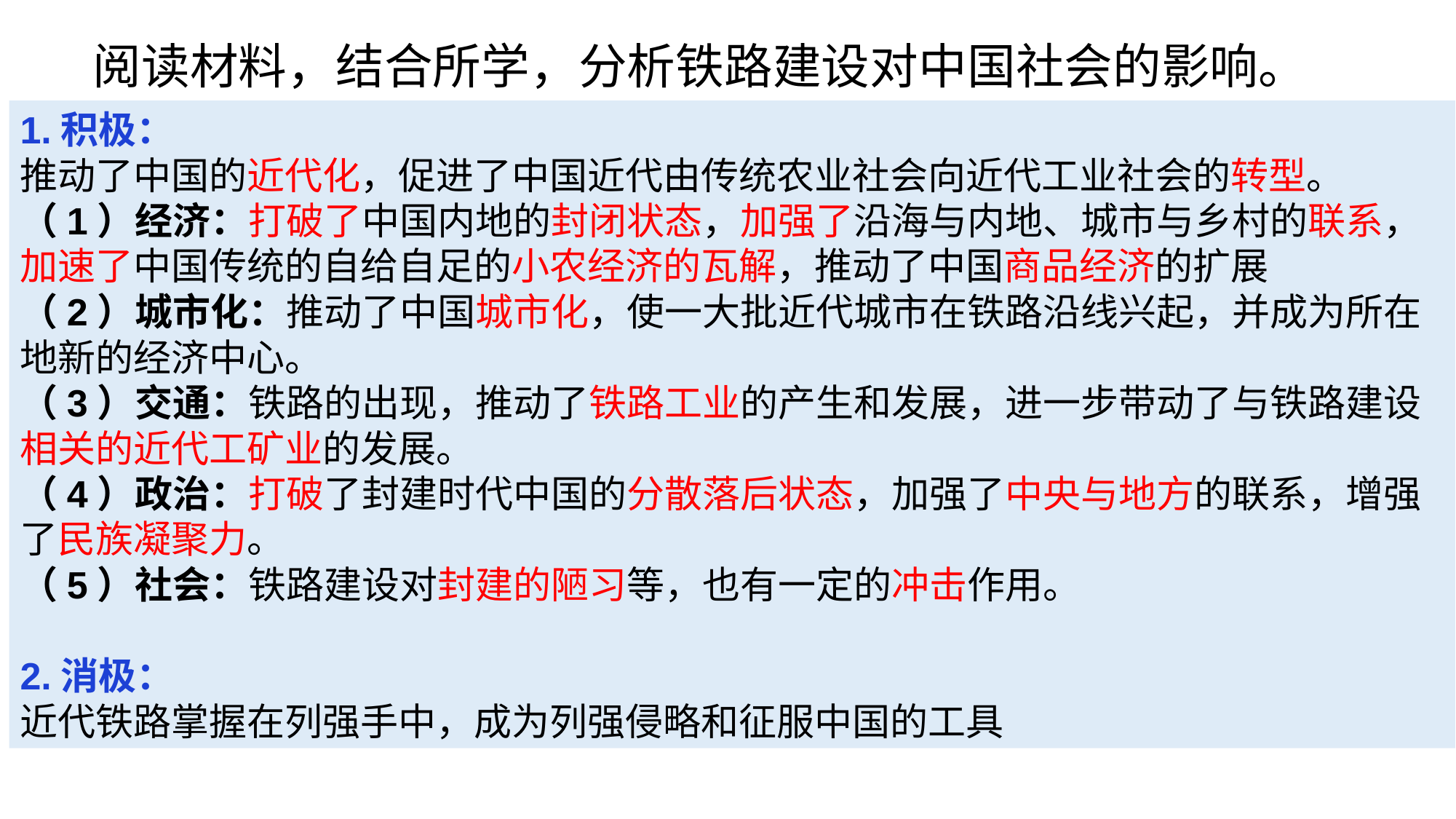

阅读材料，结合所学，分析铁路建设对中国社会的影响。
    材料：若地势阻隔，不能相通，故必铁路成，则万里之外，旦夕可至;小民生业，靡不流通;朝廷法旨，靡不洞达;山川之产，靡不尽出;风俗之陋，靡不尽除。使中国各省铁路全通，则国家气象大变:商民货物之蕃息，当增十倍;国家岁入之数，亦增十倍。至于调兵之捷速，可省多营;转漕无阻，可备海梗;民间无差徭科派之困，官吏无驿站办差之累。
           ——张謇《代鄂督条陈立国自强疏》，《张謇全集》第1册
1.积极：
推动了中国的近代化，促进了中国近代由传统农业社会向近代工业社会的转型。
（1）经济：打破了中国内地的封闭状态，加强了沿海与内地、城市与乡村的联系，加速了中国传统的自给自足的小农经济的瓦解，推动了中国商品经济的扩展
（2）城市化：推动了中国城市化，使一大批近代城市在铁路沿线兴起，并成为所在地新的经济中心。
（3）交通：铁路的出现，推动了铁路工业的产生和发展，进一步带动了与铁路建设相关的近代工矿业的发展。
（4）政治：打破了封建时代中国的分散落后状态，加强了中央与地方的联系，增强了民族凝聚力。
（5）社会：铁路建设对封建的陋习等，也有一定的冲击作用。

2.消极：
近代铁路掌握在列强手中，成为列强侵略和征服中国的工具